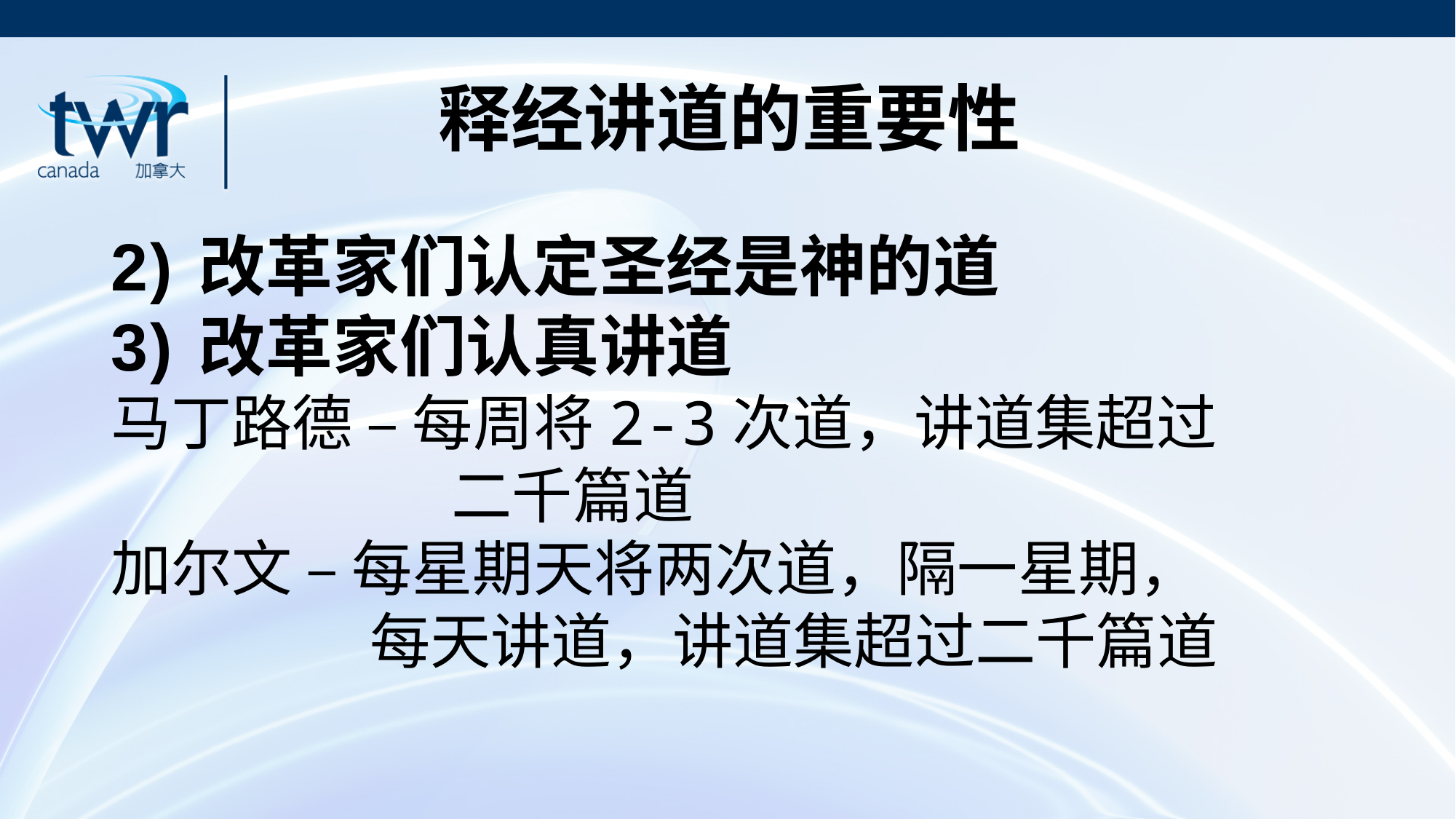

释经讲道的重要性
改革家们认定圣经是神的道
改革家们认真讲道
马丁路德 – 每周将2-3次道，讲道集超过			 二千篇道
加尔文 – 每星期天将两次道，隔一星期，			   每天讲道，讲道集超过二千篇道